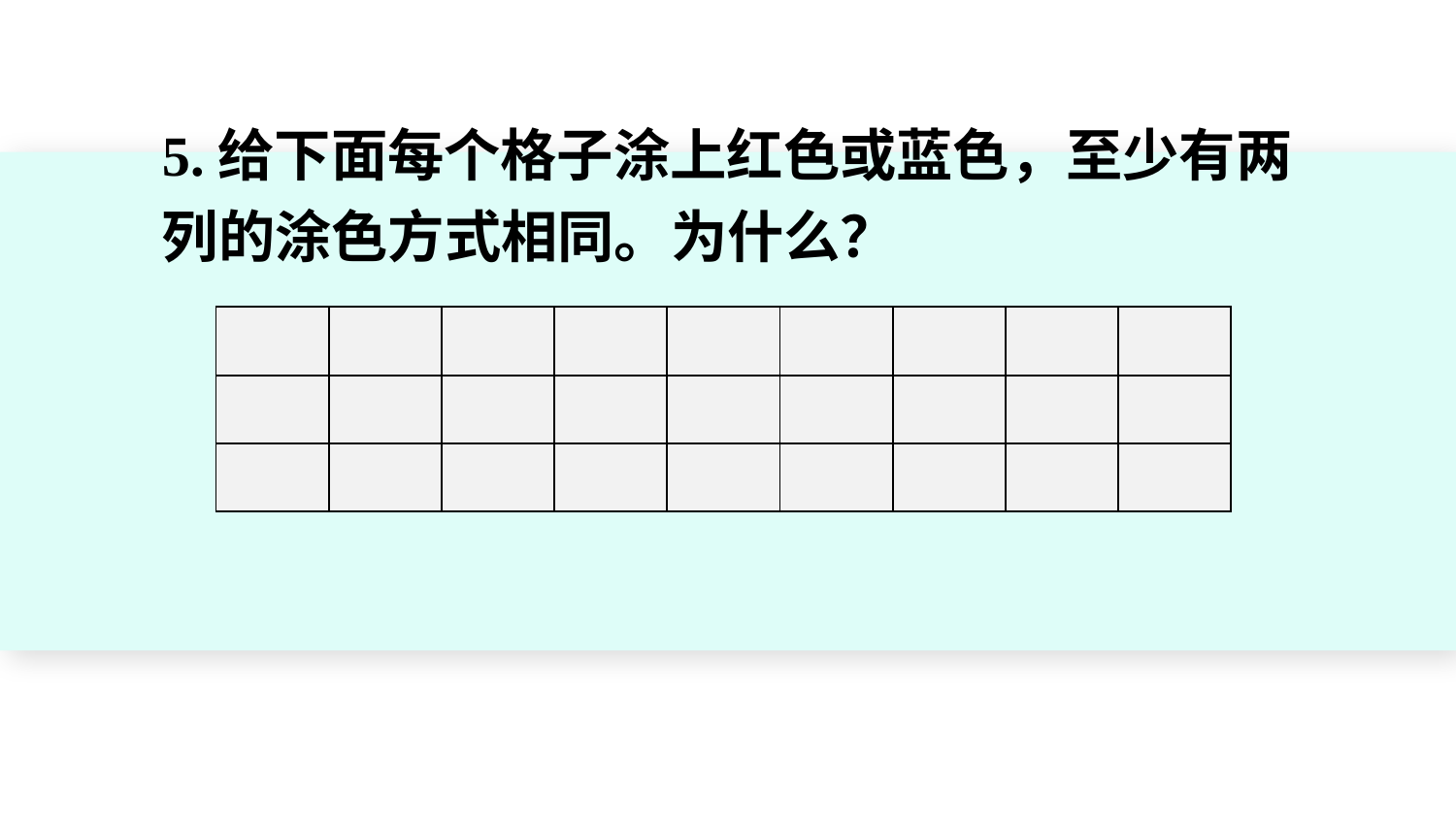

5.给下面每个格子涂上红色或蓝色，至少有两列的涂色方式相同。为什么？
|  |  |  |  |  |  |  |  |  |
| --- | --- | --- | --- | --- | --- | --- | --- | --- |
|  |  |  |  |  |  |  |  |  |
|  |  |  |  |  |  |  |  |  |